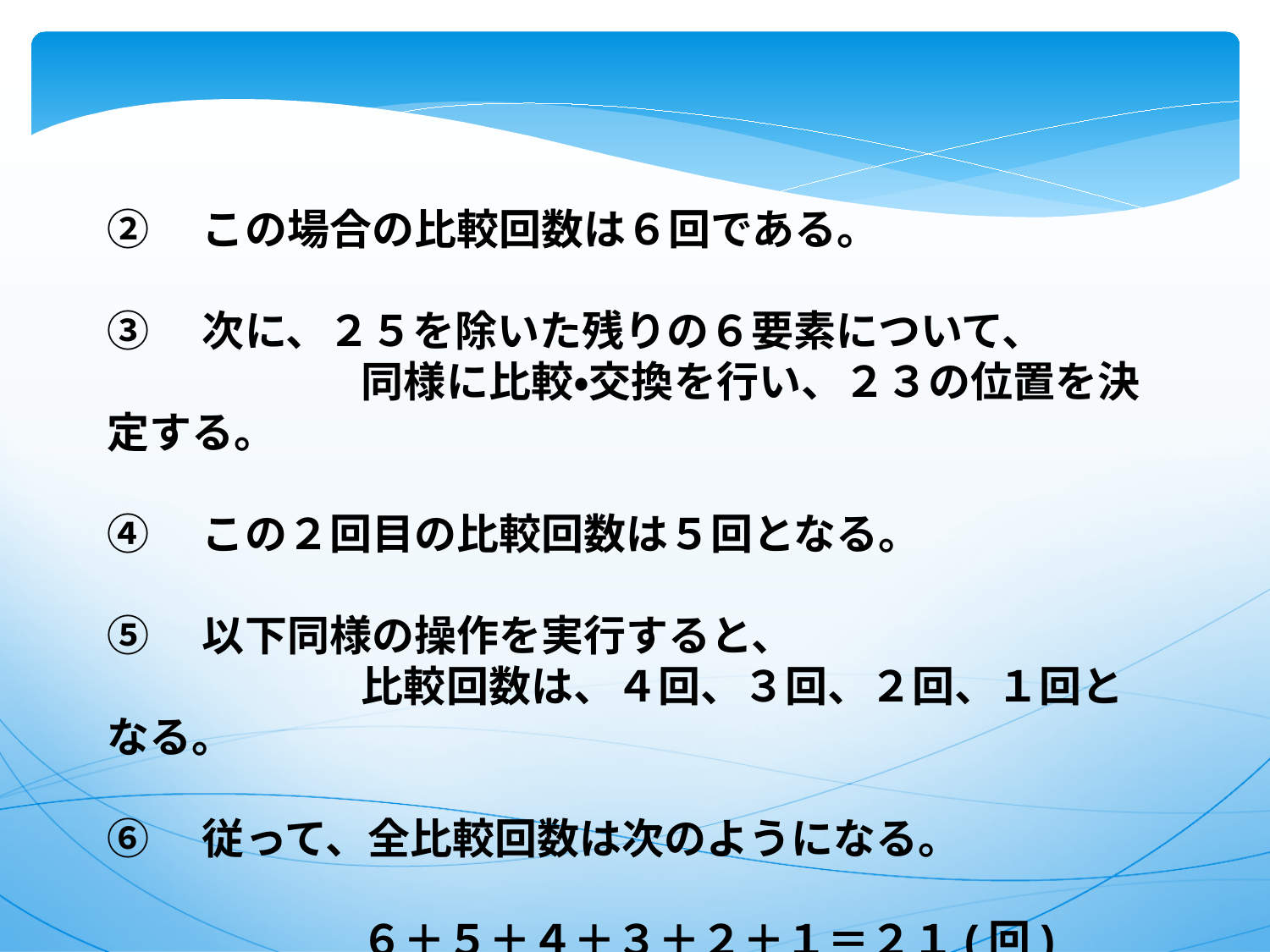

②　この場合の比較回数は６回である。

③　次に、２５を除いた残りの６要素について、
　　　　　　同様に比較・交換を行い、２３の位置を決定する。

④　この２回目の比較回数は５回となる。

⑤　以下同様の操作を実行すると、
　　　　　　比較回数は、４回、３回、２回、１回となる。

⑥　従って、全比較回数は次のようになる。

　　　　　　６＋５＋４＋３＋２＋１＝２１(回)